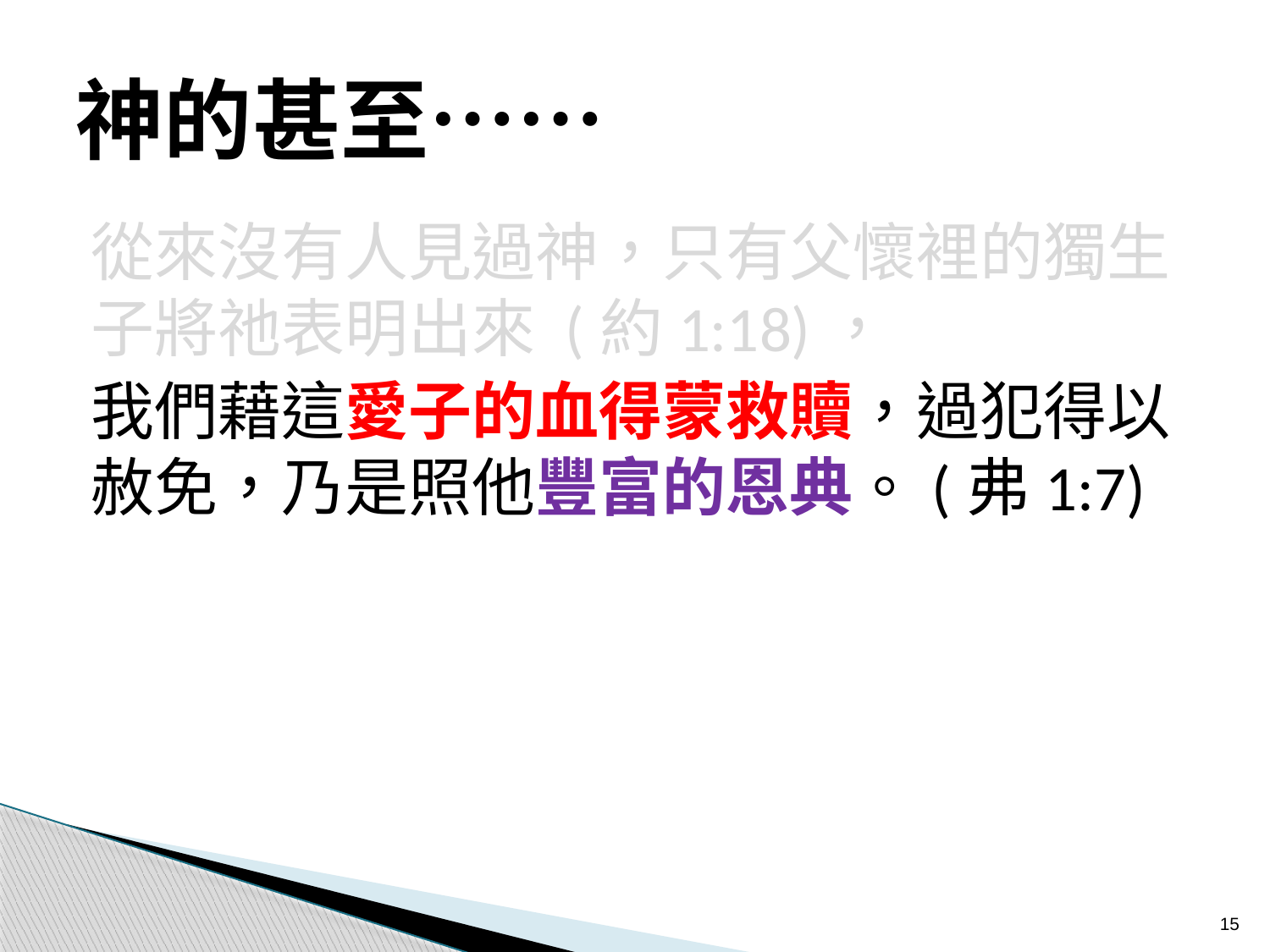

# 神的甚至……
從來沒有人見過神，只有父懷裡的獨生子將祂表明出來 (約1:18)，
我們藉這愛子的血得蒙救贖，過犯得以赦免，乃是照他豐富的恩典。(弗1:7)
15